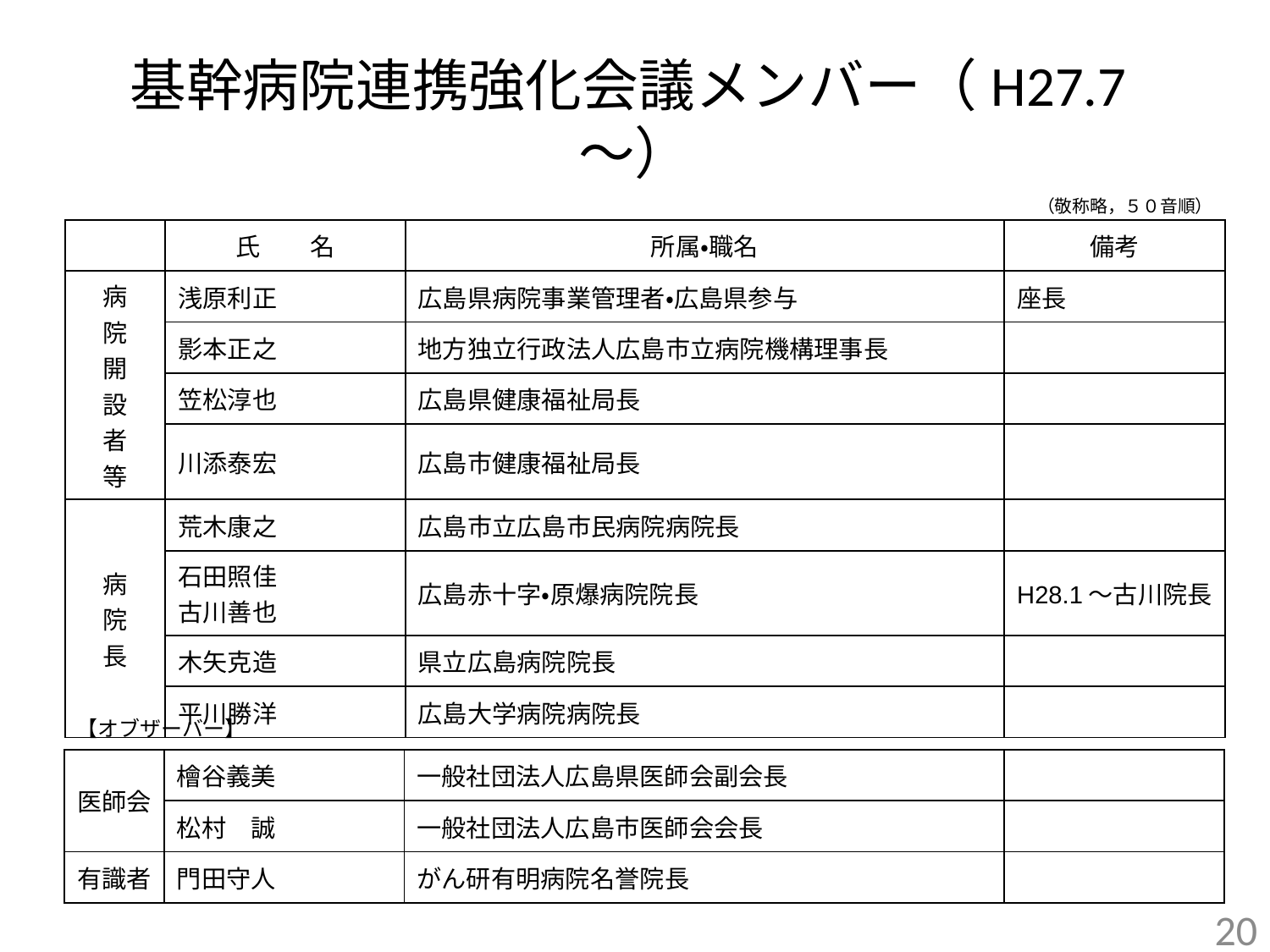

# 基幹病院連携強化会議メンバー（H27.7～）
（敬称略，５０音順）
|  | 氏　　名 | 所属・職名 | 備考 |
| --- | --- | --- | --- |
| 病 院 開 設 者 等 | 浅原利正 | 広島県病院事業管理者・広島県参与 | 座長 |
|  | 影本正之 | 地方独立行政法人広島市立病院機構理事長 |  |
|  | 笠松淳也 | 広島県健康福祉局長 |  |
|  | 川添泰宏 | 広島市健康福祉局長 |  |
| 病 院 長 | 荒木康之 | 広島市立広島市民病院病院長 |  |
|  | 石田照佳 古川善也 | 広島赤十字・原爆病院院長 | H28.1～古川院長 |
|  | 木矢克造 | 県立広島病院院長 |  |
|  | 平川勝洋 | 広島大学病院病院長 |  |
【オブザーバー】
| 医師会 | 檜谷義美 | 一般社団法人広島県医師会副会長 |  |
| --- | --- | --- | --- |
|  | 松村　誠 | 一般社団法人広島市医師会会長 |  |
| 有識者 | 門田守人 | がん研有明病院名誉院長 |  |
20